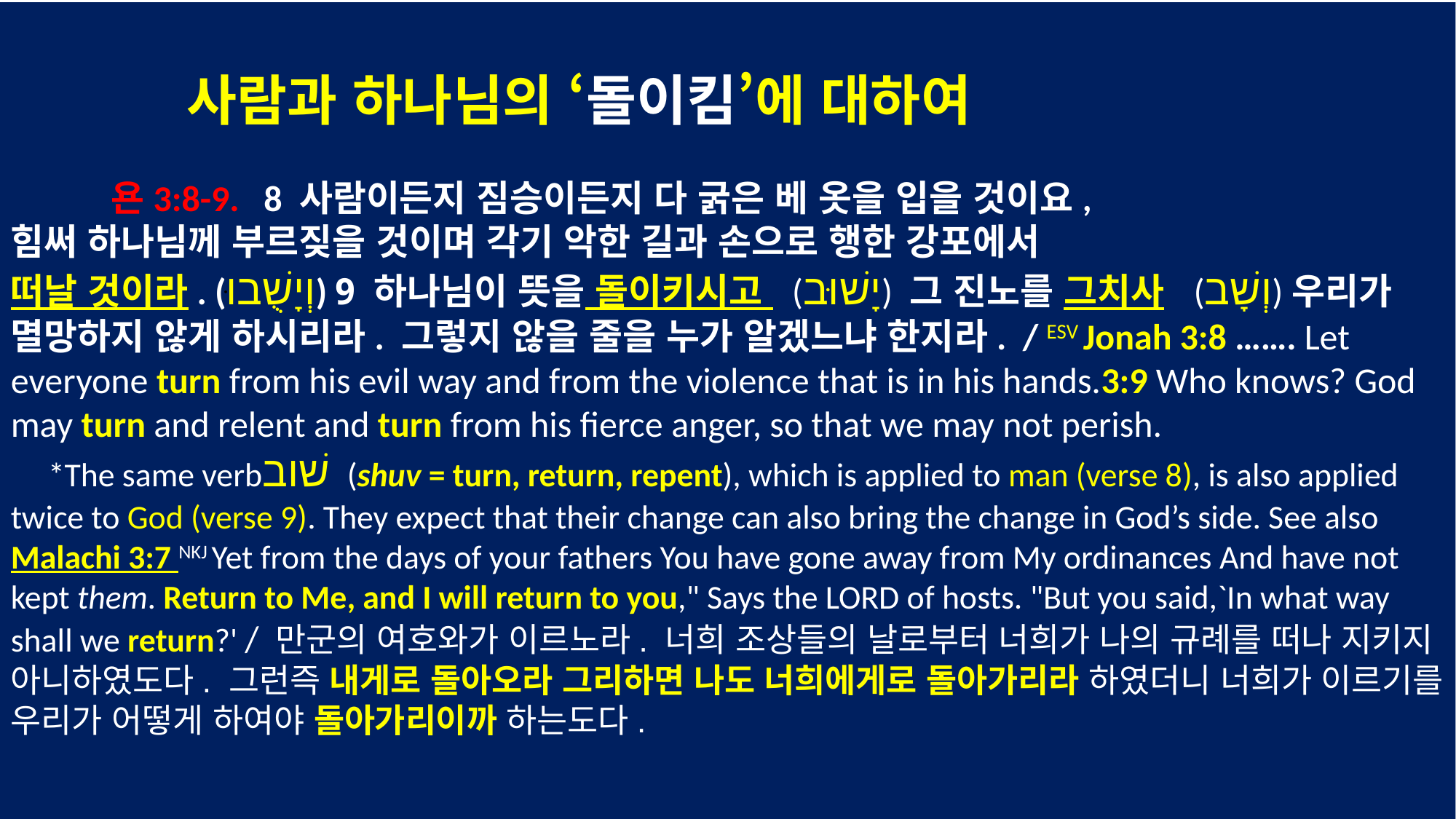

사람과 하나님의 ‘돌이킴’에 대하여

         욘3:8-9.   8 사람이든지 짐승이든지 다 굵은 베 옷을 입을 것이요,
힘써 하나님께 부르짖을 것이며 각기 악한 길과 손으로 행한 강포에서
떠날 것이라. (וְיָשֻׁבוּ) 9 하나님이 뜻을 돌이키시고  (יָשׁוּב) 그 진노를 그치사  (וְשָׁב)우리가 멸망하지 않게 하시리라. 그렇지 않을 줄을 누가 알겠느냐 한지라.  / ESV Jonah 3:8 ……. Let everyone turn from his evil way and from the violence that is in his hands.3:9 Who knows? God may turn and relent and turn from his fierce anger, so that we may not perish.
     *The same verbשׁוב  (shuv = turn, return, repent), which is applied to man (verse 8), is also applied twice to God (verse 9). They expect that their change can also bring the change in God’s side. See also Malachi 3:7 NKJ Yet from the days of your fathers You have gone away from My ordinances And have not kept them. Return to Me, and I will return to you," Says the LORD of hosts. "But you said,`In what way shall we return?' / 만군의 여호와가 이르노라. 너희 조상들의 날로부터 너희가 나의 규례를 떠나 지키지 아니하였도다. 그런즉 내게로 돌아오라 그리하면 나도 너희에게로 돌아가리라 하였더니 너희가 이르기를 우리가 어떻게 하여야 돌아가리이까 하는도다.